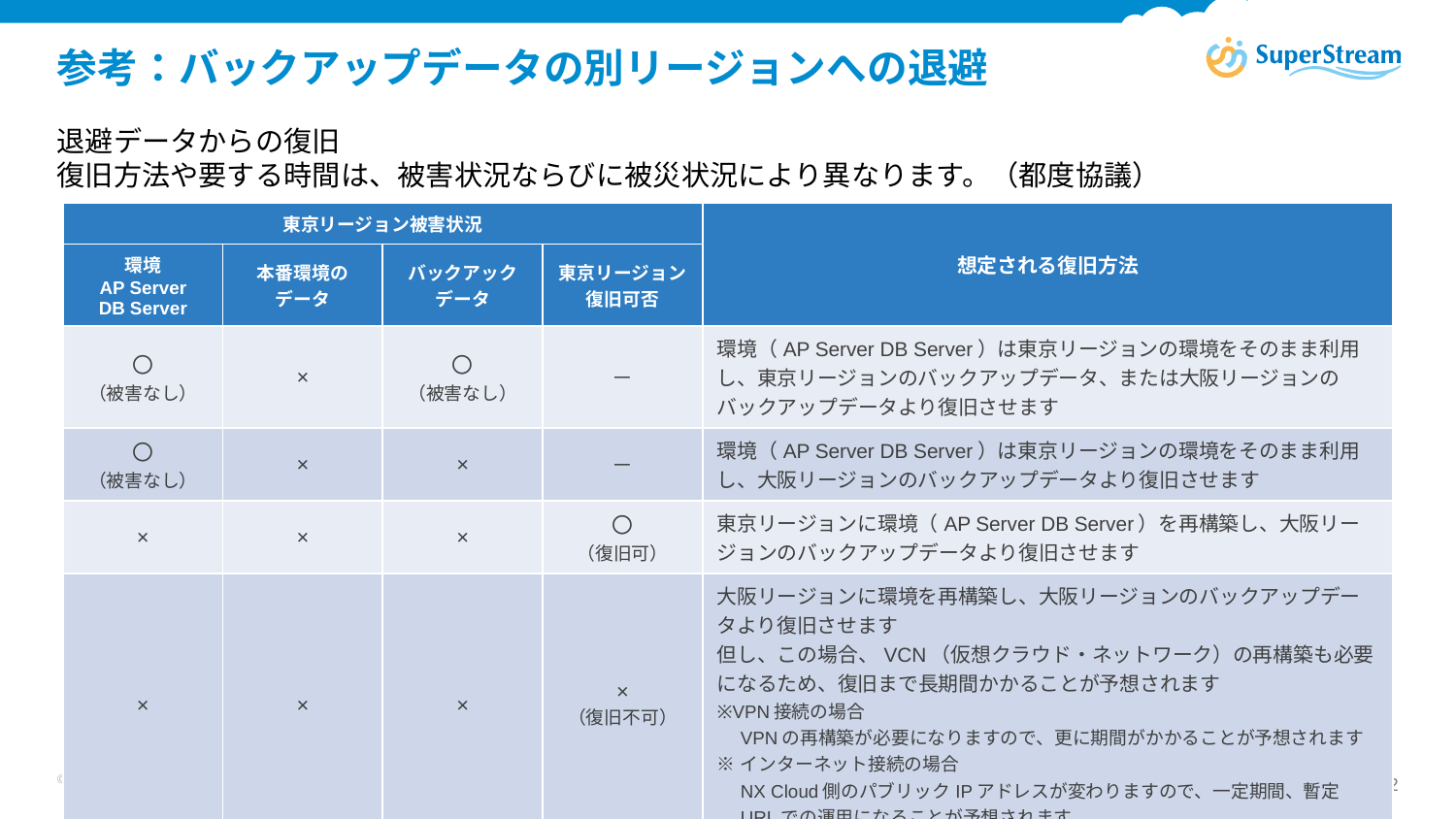

# 参考：バックアップデータの別リージョンへの退避
　退避データからの復旧
　復旧方法や要する時間は、被害状況ならびに被災状況により異なります。（都度協議）
| 東京リージョン被害状況 |  |  |  | 想定される復旧方法 |
| --- | --- | --- | --- | --- |
| 環境 AP Server DB Server | 本番環境の データ | バックアック データ | 東京リージョン 復旧可否 |  |
| 〇 （被害なし） | × | 〇 （被害なし） | － | 環境（AP Server DB Server）は東京リージョンの環境をそのまま利用し、東京リージョンのバックアップデータ、または大阪リージョンのバックアップデータより復旧させます |
| 〇 （被害なし） | × | × | － | 環境（AP Server DB Server）は東京リージョンの環境をそのまま利用し、大阪リージョンのバックアップデータより復旧させます |
| × | × | × | 〇 （復旧可） | 東京リージョンに環境（AP Server DB Server）を再構築し、大阪リージョンのバックアップデータより復旧させます |
| × | × | × | × （復旧不可） | 大阪リージョンに環境を再構築し、大阪リージョンのバックアップデータより復旧させます 但し、この場合、VCN（仮想クラウド・ネットワーク）の再構築も必要になるため、復旧まで長期間かかることが予想されます ※VPN接続の場合 　VPNの再構築が必要になりますので、更に期間がかかることが予想されます ※インターネット接続の場合 　NX Cloud側のパブリックIPアドレスが変わりますので、一定期間、暫定 　URLでの運用になることが予想されます |
©Canon IT Solutions Inc.  All rights reserved.
42